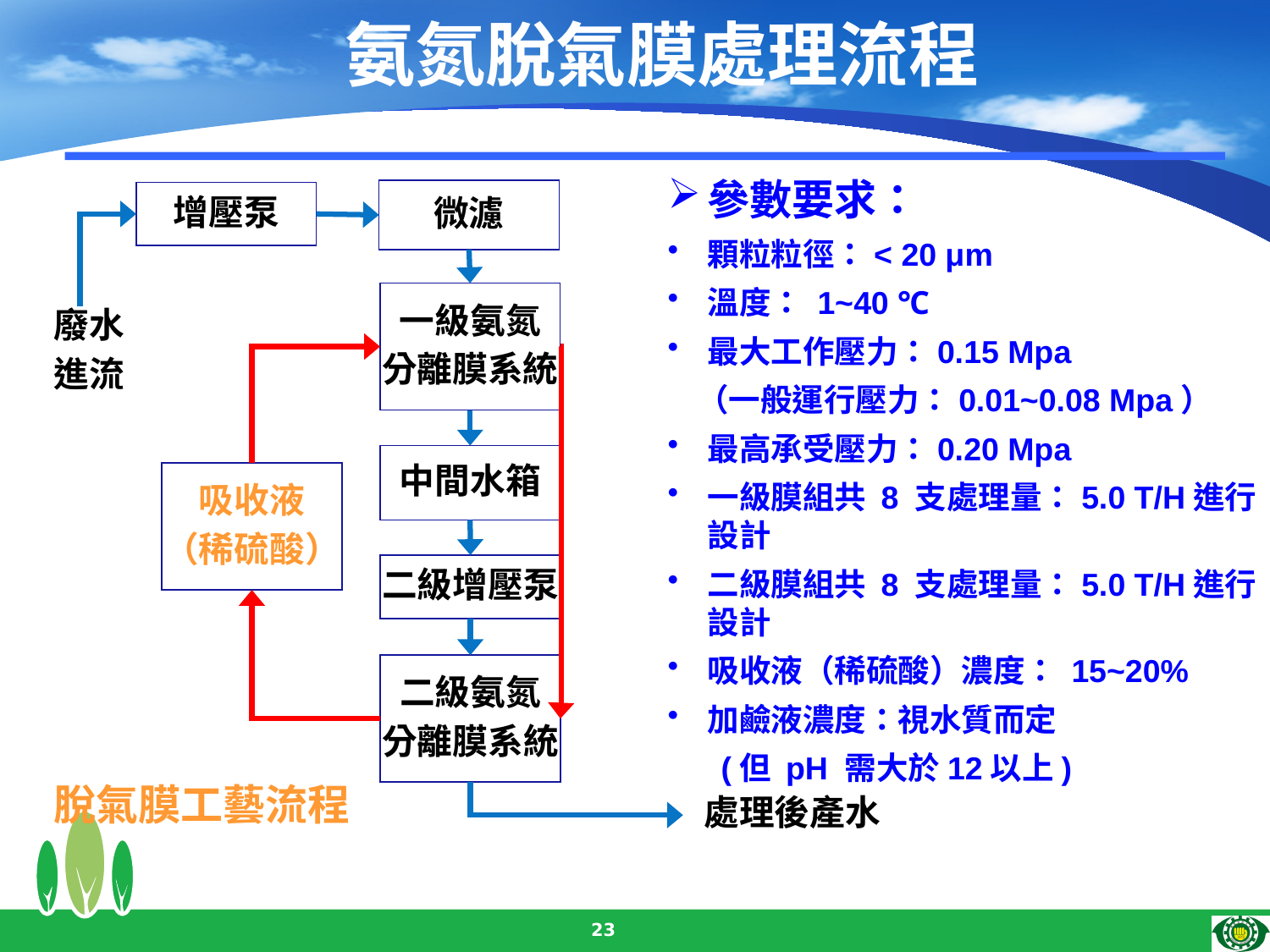

氨氮脫氣膜處理流程

參數要求：
顆粒粒徑：< 20 μm
溫度： 1~40 ℃
最大工作壓力：0.15 Mpa
   （一般運行壓力：0.01~0.08 Mpa）
最高承受壓力：0.20 Mpa
一級膜組共 8 支處理量：5.0 T/H進行設計
二級膜組共 8 支處理量：5.0 T/H進行設計
吸收液（稀硫酸）濃度： 15~20%
加鹼液濃度：視水質而定
      (但 pH 需大於12以上)

微濾
增壓泵
廢水
進流
一級氨氮
分離膜系統
中間水箱
吸收液
（稀硫酸）
二級增壓泵
二級氨氮
分離膜系統
脫氣膜工藝流程
處理後產水
23